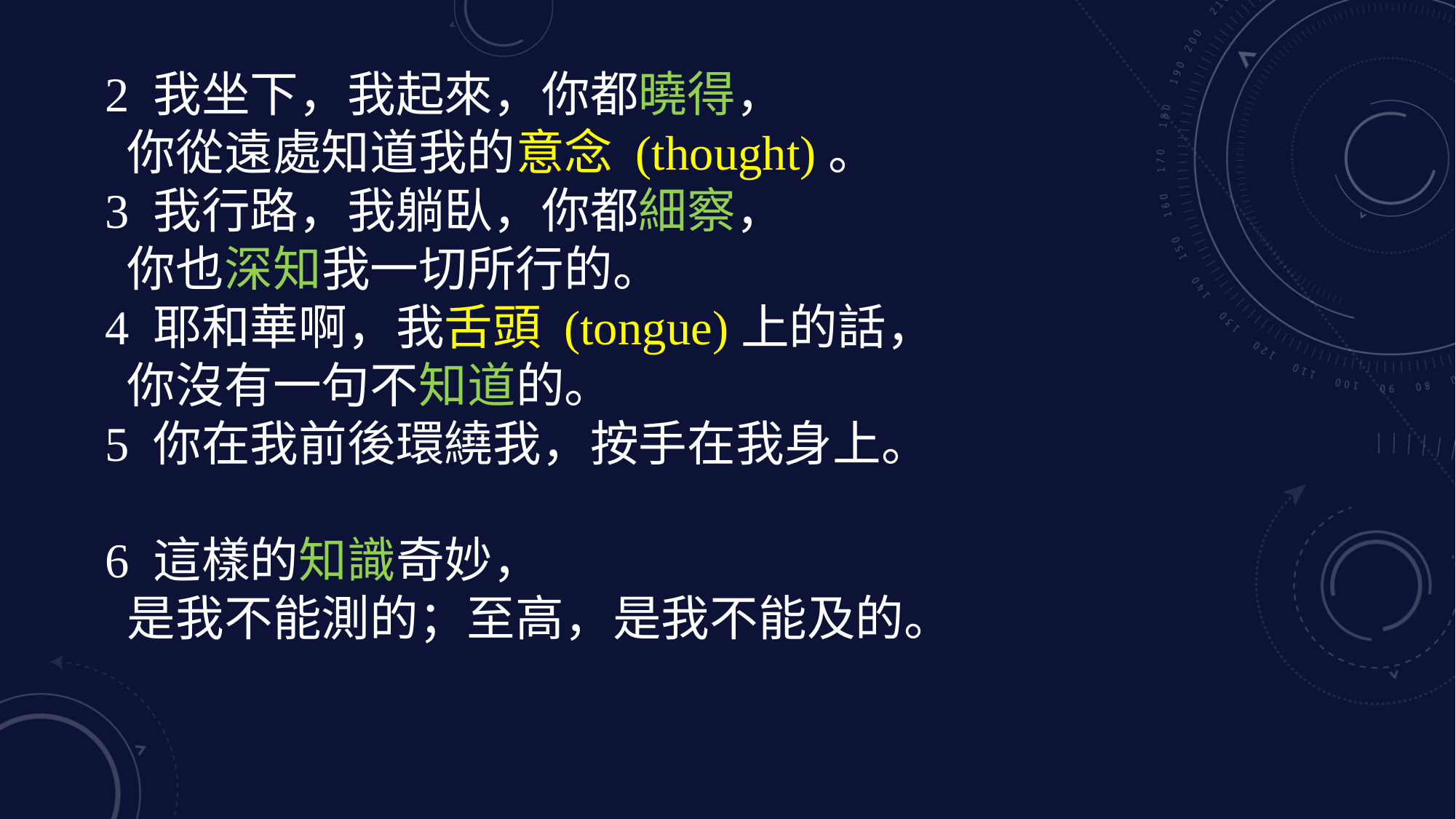

2 我坐下，我起來，你都曉得，
 你從遠處知道我的意念 (thought)。
3 我行路，我躺臥，你都細察，
 你也深知我一切所行的。
4 耶和華啊，我舌頭 (tongue)上的話，
 你沒有一句不知道的。
5 你在我前後環繞我，按手在我身上。

6 這樣的知識奇妙，
 是我不能測的；至高，是我不能及的。